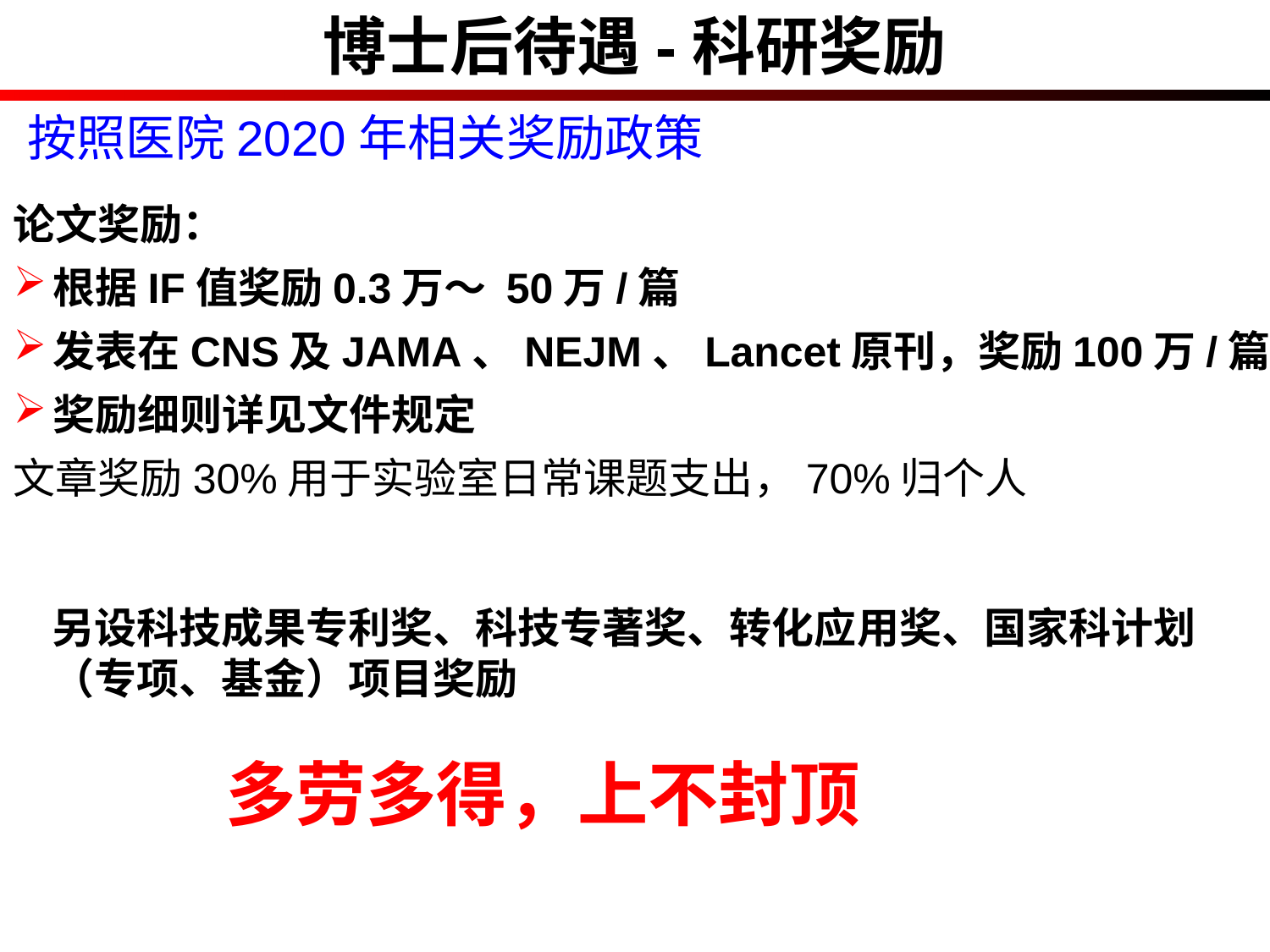

博士后待遇-科研奖励

按照医院2020年相关奖励政策
论文奖励：
根据IF值奖励0.3万～ 50万/篇
发表在CNS及JAMA、NEJM、Lancet原刊，奖励100万/篇
奖励细则详见文件规定
文章奖励30%用于实验室日常课题支出，70%归个人
另设科技成果专利奖、科技专著奖、转化应用奖、国家科计划（专项、基金）项目奖励
多劳多得，上不封顶